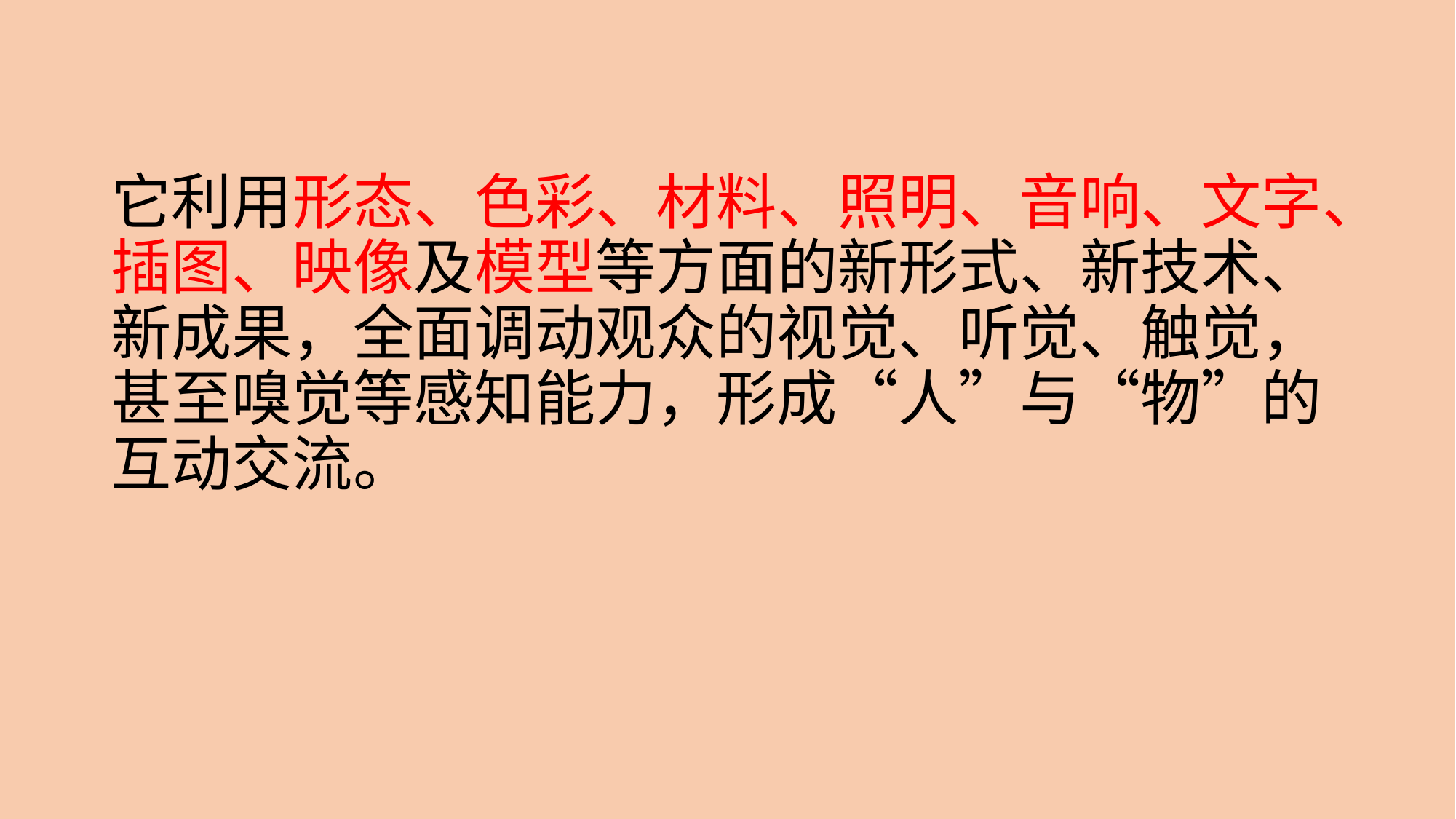

它利用形态、色彩、材料、照明、音响、文字、插图、映像及模型等方面的新形式、新技术、新成果，全面调动观众的视觉、听觉、触觉，甚至嗅觉等感知能力，形成“人”与“物”的互动交流。